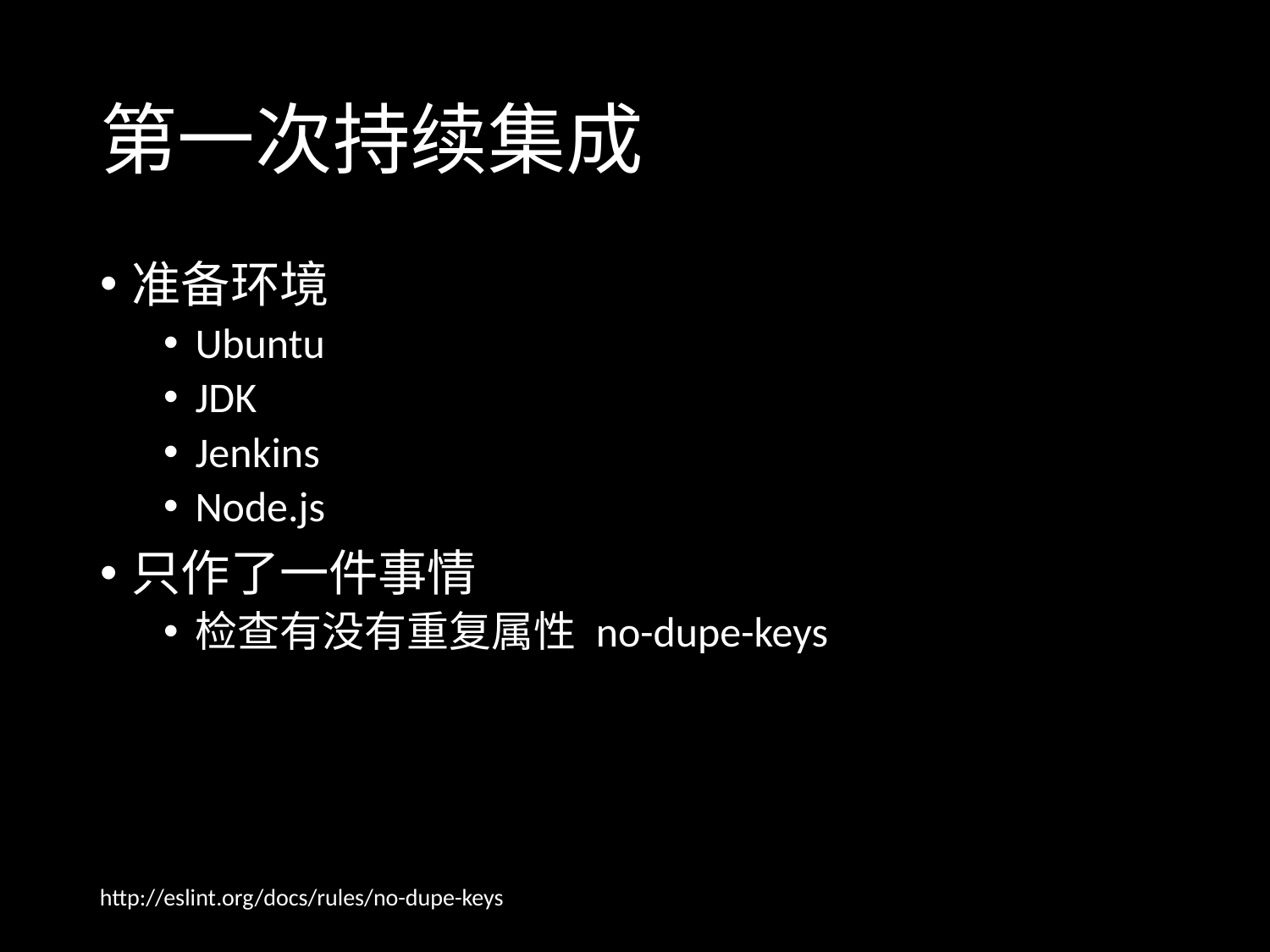

# 第一次持续集成
准备环境
Ubuntu
JDK
Jenkins
Node.js
只作了一件事情
检查有没有重复属性 no-dupe-keys

http://eslint.org/docs/rules/no-dupe-keys